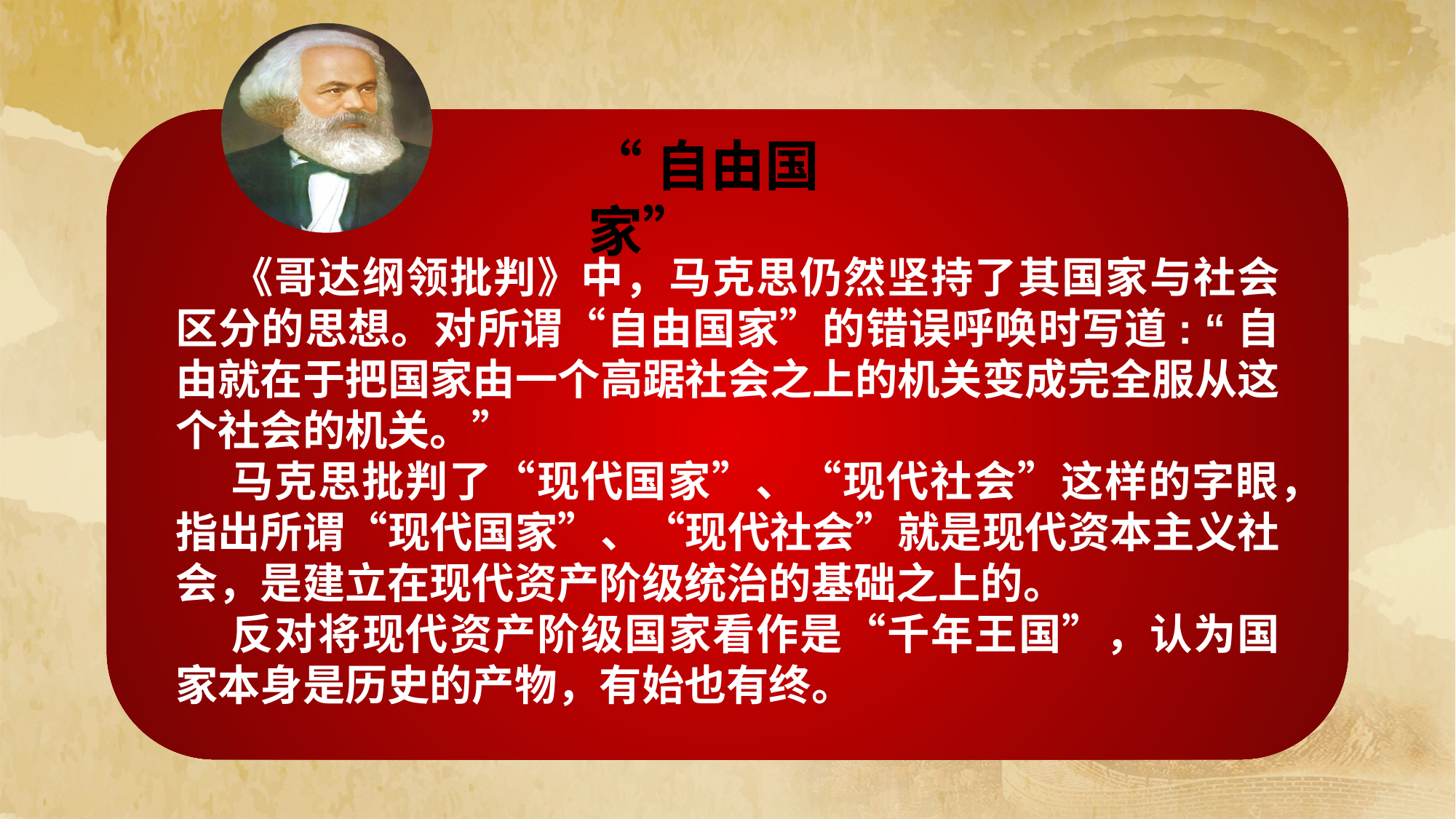

“自由国家”

    《哥达纲领批判》中，马克思仍然坚持了其国家与社会区分的思想。对所谓“自由国家”的错误呼唤时写道: “自由就在于把国家由一个高踞社会之上的机关变成完全服从这个社会的机关。”
    马克思批判了“现代国家”、“现代社会”这样的字眼，指出所谓“现代国家”、“现代社会”就是现代资本主义社会，是建立在现代资产阶级统治的基础之上的。
    反对将现代资产阶级国家看作是“千年王国”，认为国家本身是历史的产物，有始也有终。